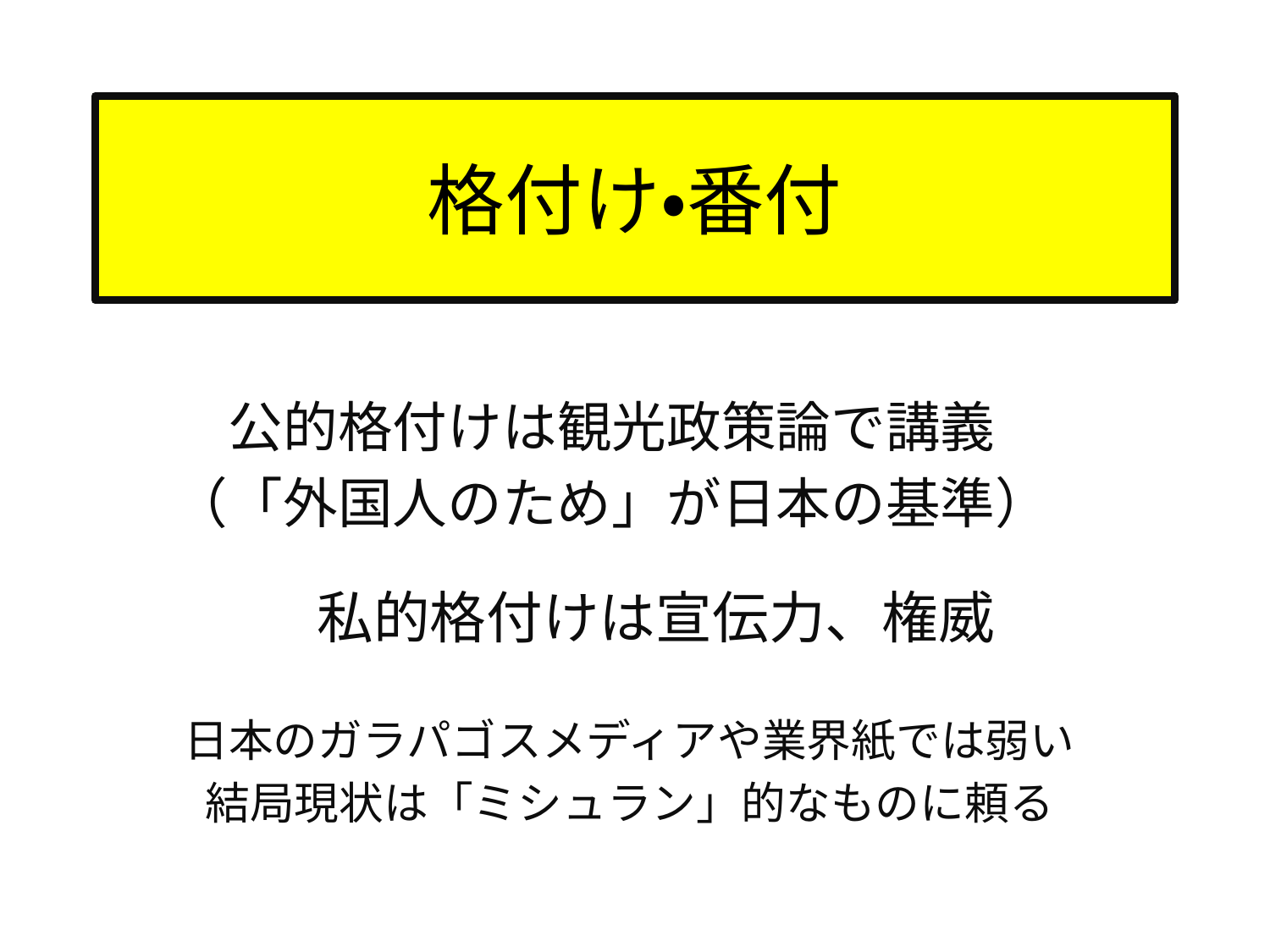

# 格付け・番付
公的格付けは観光政策論で講義
（「外国人のため」が日本の基準）
私的格付けは宣伝力、権威
日本のガラパゴスメディアや業界紙では弱い
結局現状は「ミシュラン」的なものに頼る